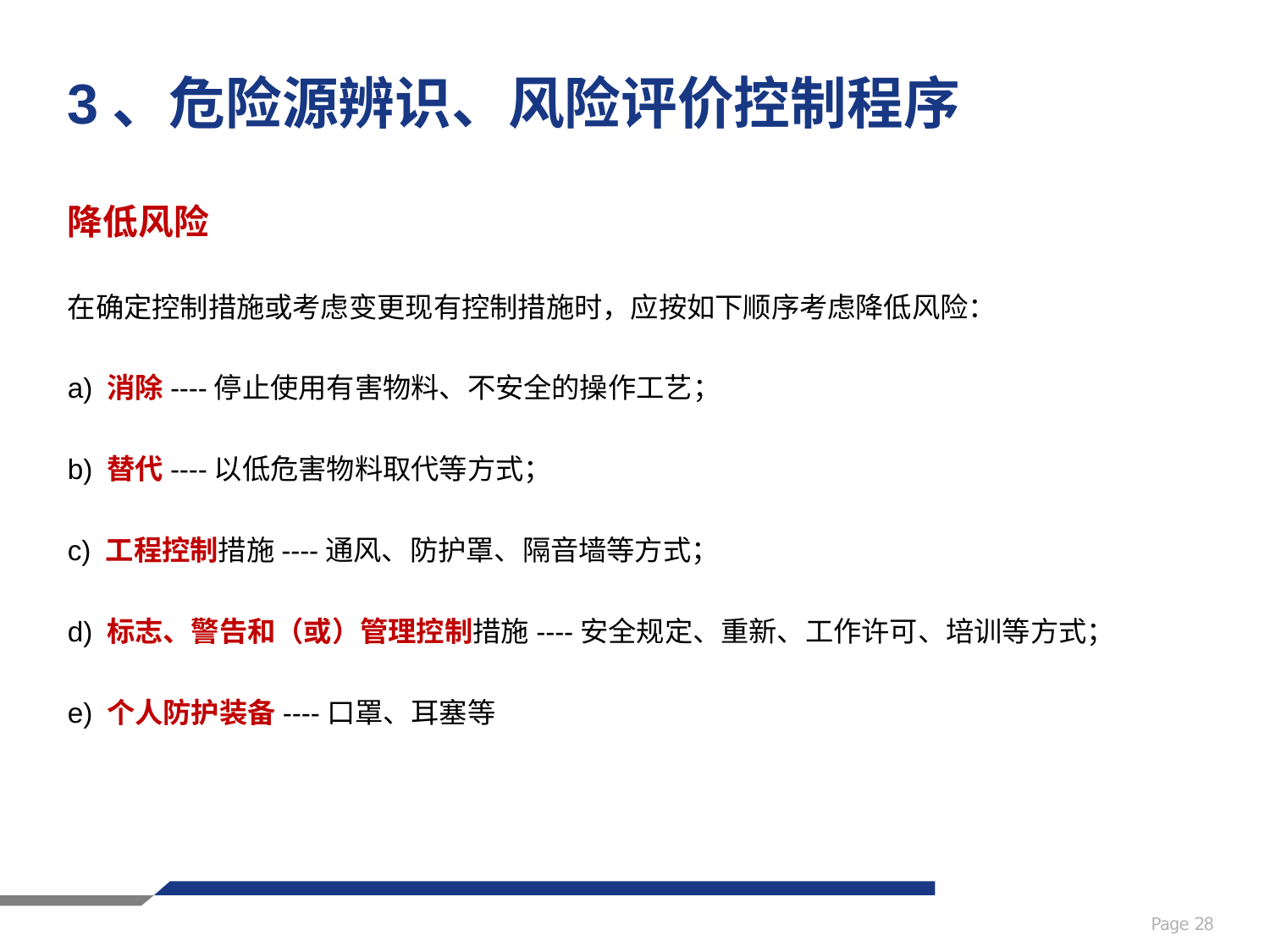

# 3、危险源辨识、风险评价控制程序
降低风险
在确定控制措施或考虑变更现有控制措施时，应按如下顺序考虑降低风险：
a) 消除----停止使用有害物料、不安全的操作工艺；
b) 替代----以低危害物料取代等方式；
c) 工程控制措施----通风、防护罩、隔音墙等方式；
d) 标志、警告和（或）管理控制措施----安全规定、重新、工作许可、培训等方式；
e) 个人防护装备----口罩、耳塞等
Page 28